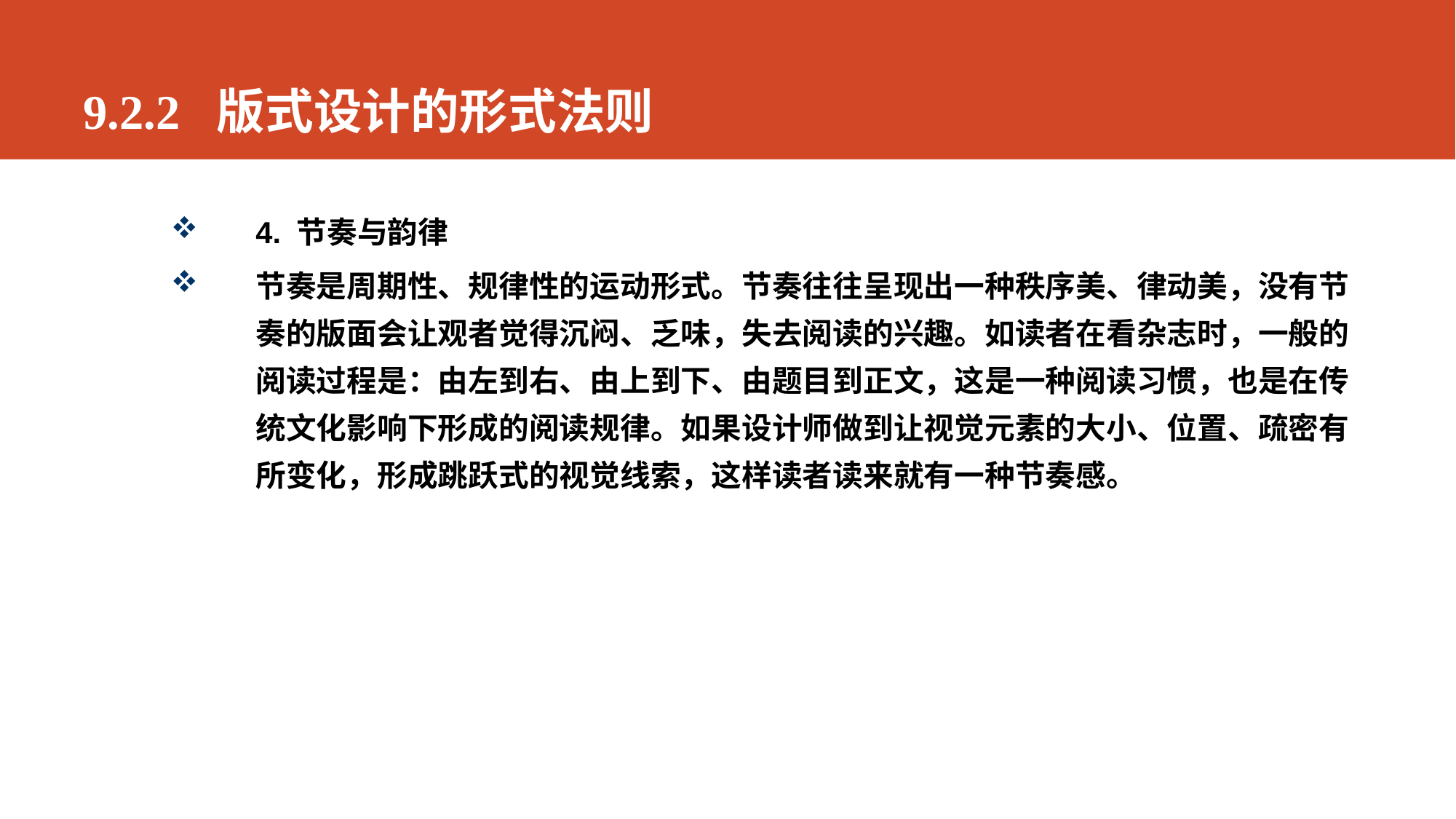

# 9.2.2  版式设计的形式法则
4. 节奏与韵律
节奏是周期性、规律性的运动形式。节奏往往呈现出一种秩序美、律动美，没有节奏的版面会让观者觉得沉闷、乏味，失去阅读的兴趣。如读者在看杂志时，一般的阅读过程是：由左到右、由上到下、由题目到正文，这是一种阅读习惯，也是在传统文化影响下形成的阅读规律。如果设计师做到让视觉元素的大小、位置、疏密有所变化，形成跳跃式的视觉线索，这样读者读来就有一种节奏感。